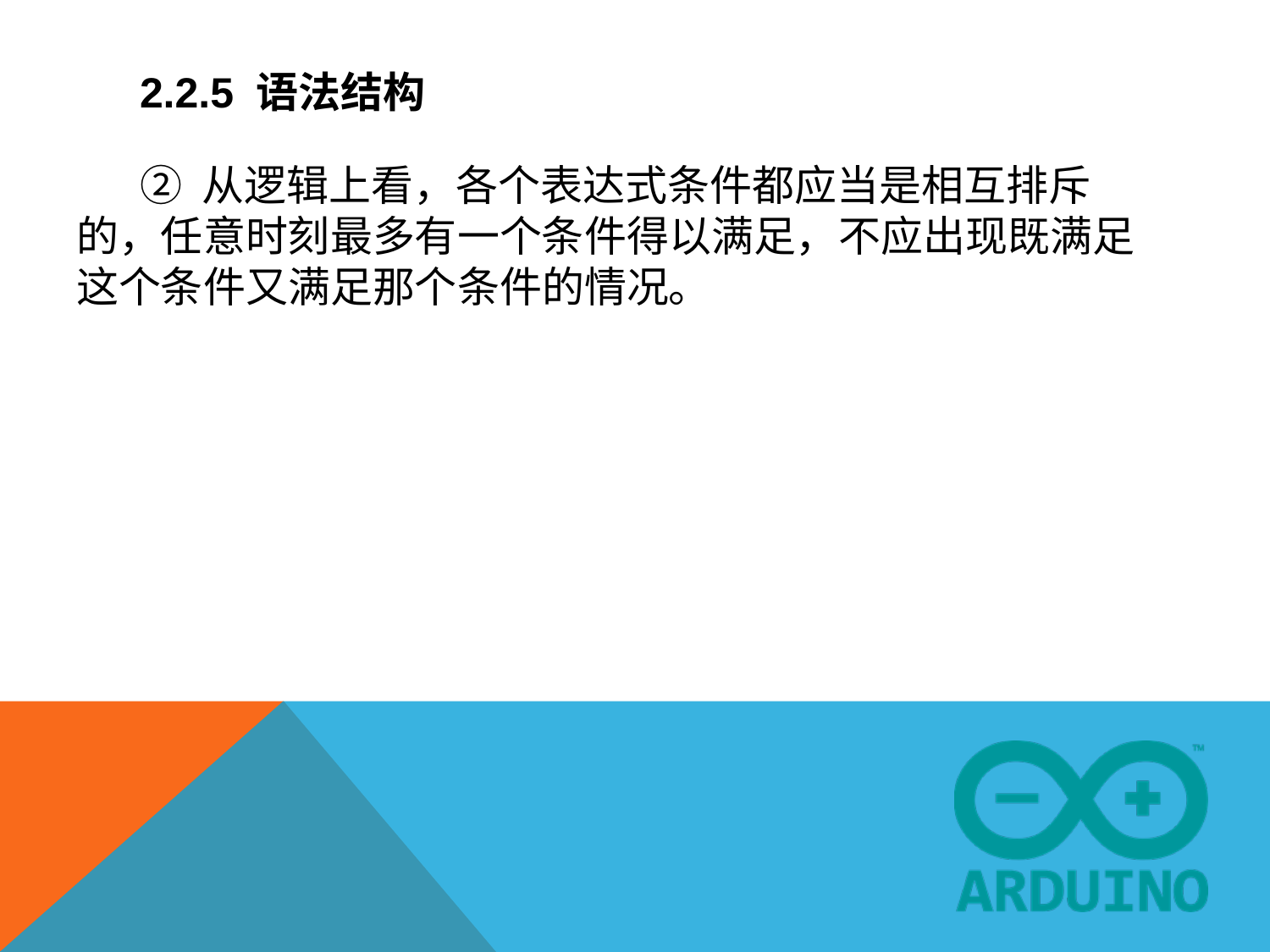

# 2.2.5 语法结构
② 从逻辑上看，各个表达式条件都应当是相互排斥的，任意时刻最多有一个条件得以满足，不应出现既满足这个条件又满足那个条件的情况。